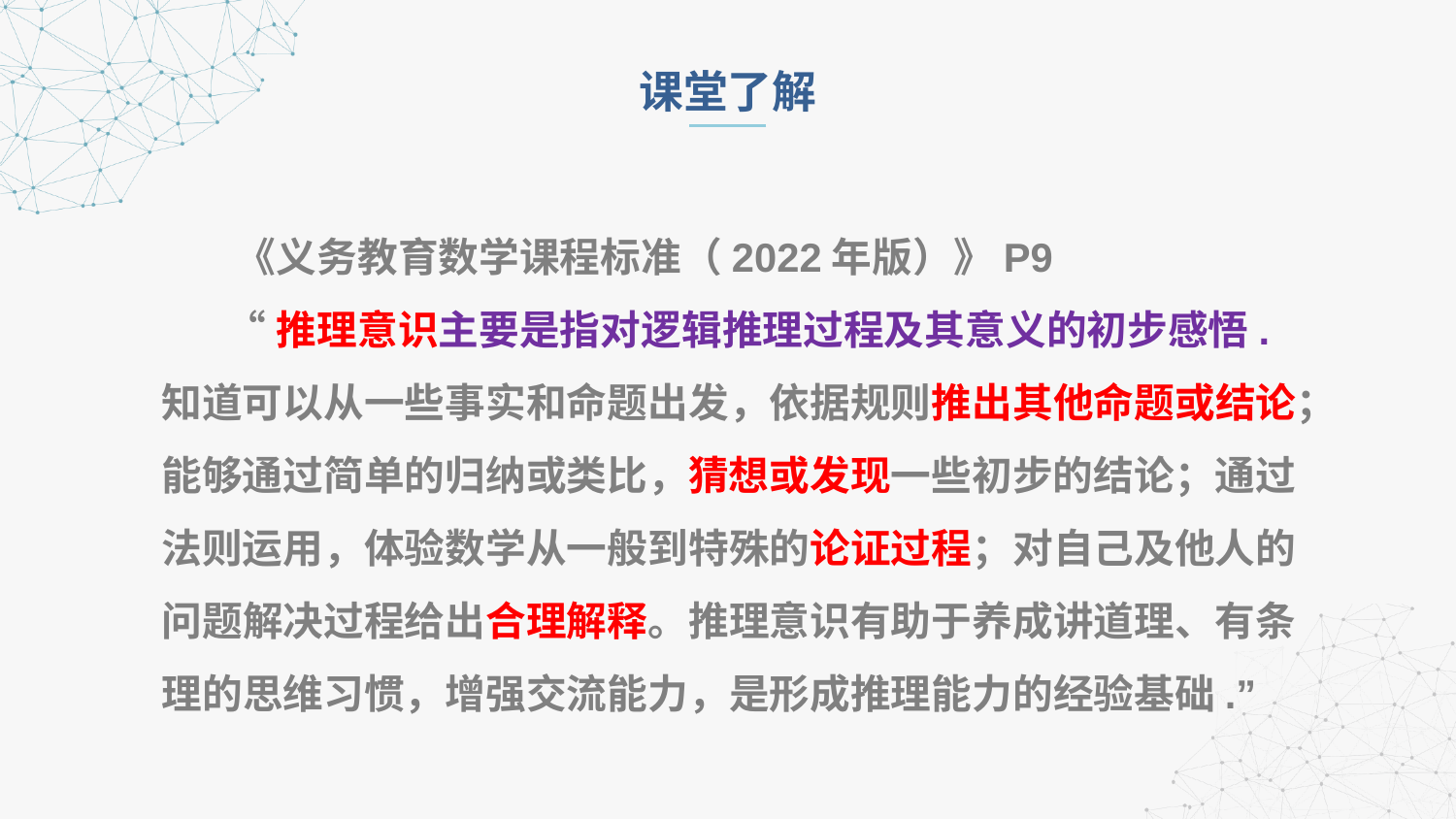

课堂了解
       《义务教育数学课程标准（2022年版）》P9
       “推理意识主要是指对逻辑推理过程及其意义的初步感悟.  知道可以从一些事实和命题出发，依据规则推出其他命题或结论；能够通过简单的归纳或类比，猜想或发现一些初步的结论；通过法则运用，体验数学从一般到特殊的论证过程；对自己及他人的问题解决过程给出合理解释。推理意识有助于养成讲道理、有条理的思维习惯，增强交流能力，是形成推理能力的经验基础.”